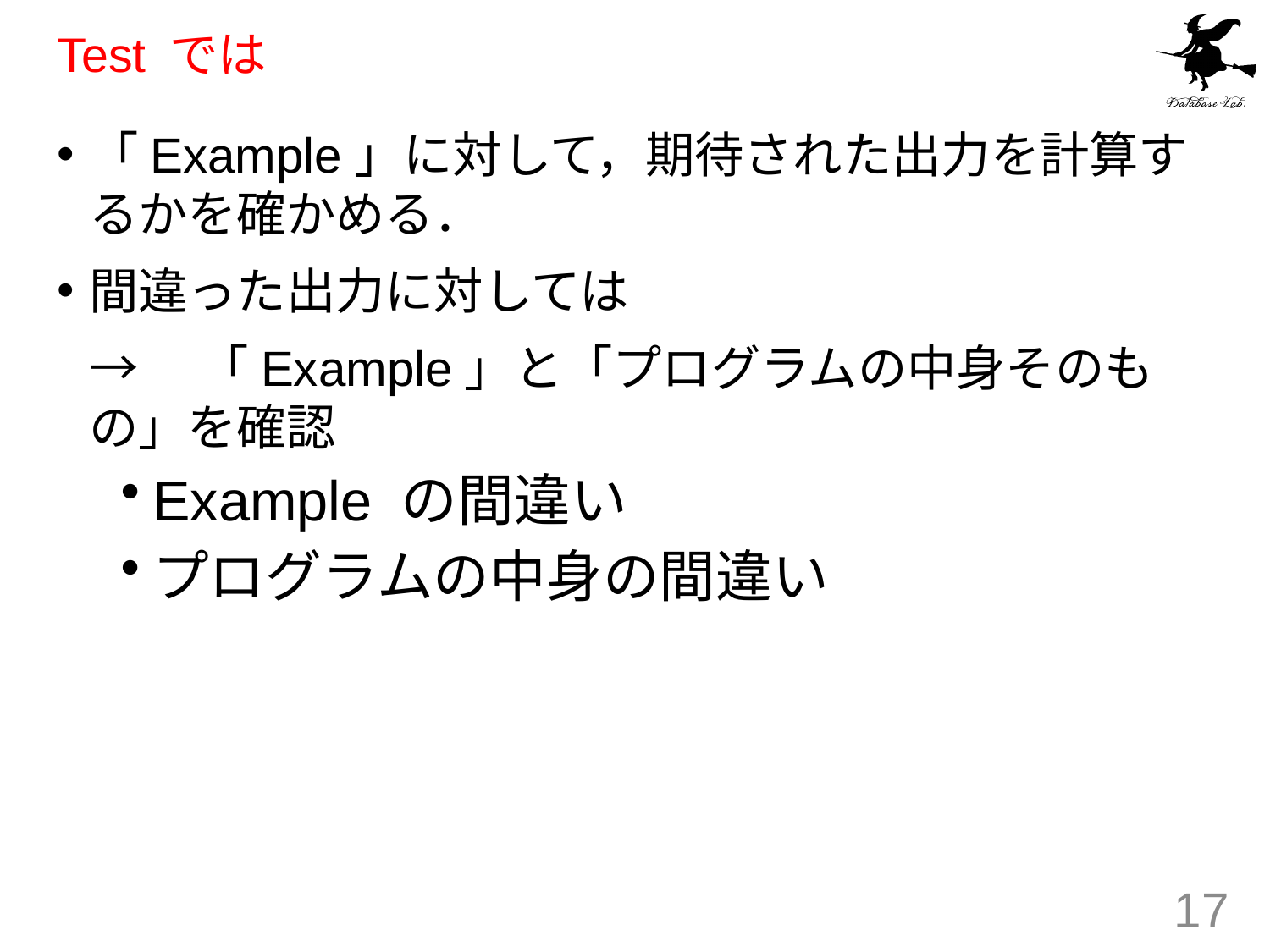

# Test では
「Example」に対して，期待された出力を計算するかを確かめる．
間違った出力に対しては
	→　「Example」と「プログラムの中身そのもの」を確認
Example の間違い
プログラムの中身の間違い
17